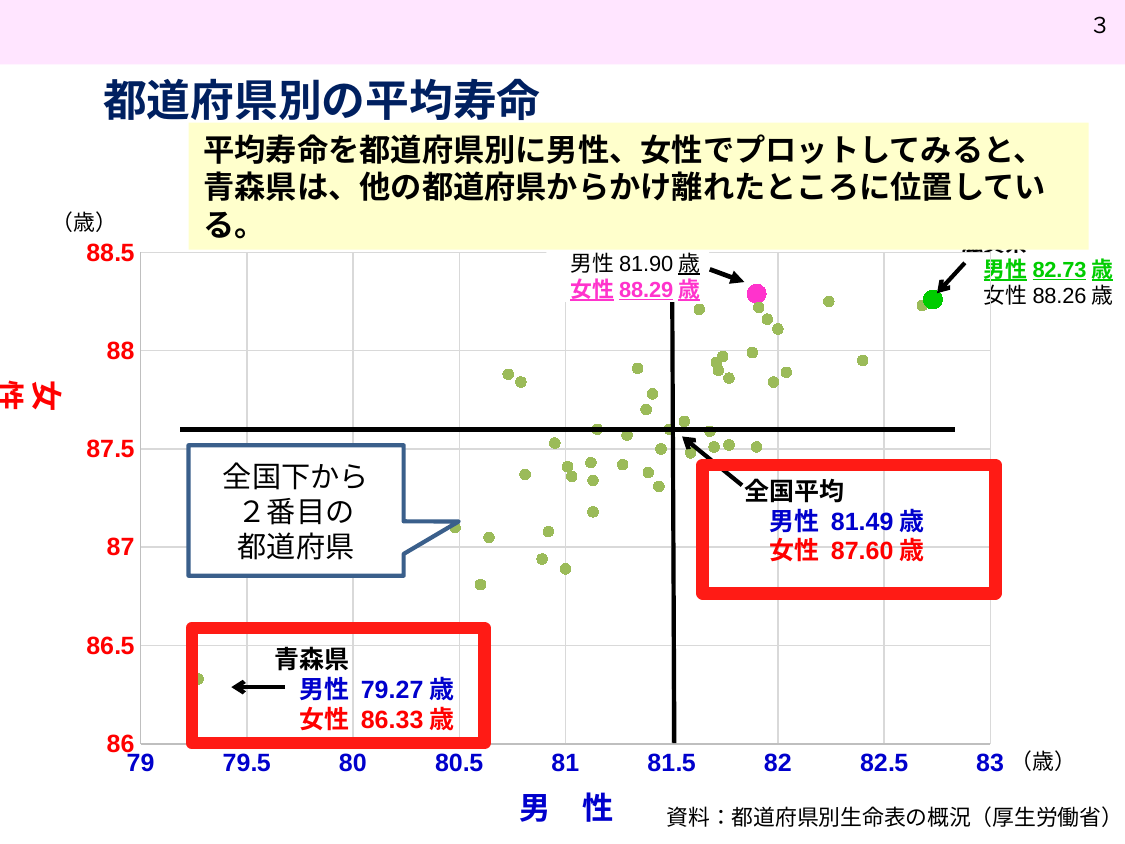

３
# 都道府県別の平均寿命
平均寿命を都道府県別に男性、女性でプロットしてみると、
青森県は、他の都道府県からかけ離れたところに位置している。
（歳）
岡山県
　男性81.90歳
　女性88.29歳
滋賀県
　男性82.73歳
　女性88.26歳

### Chart

| Category |  |
|---|---|
全国平均
　男性 81.49歳
　女性 87.60歳
青森県
　男性 79.27歳
　女性 86.33歳
女　性
全国下から
２番目の
都道府県

（歳）
男　性
資料：都道府県別生命表の概況（厚生労働省）